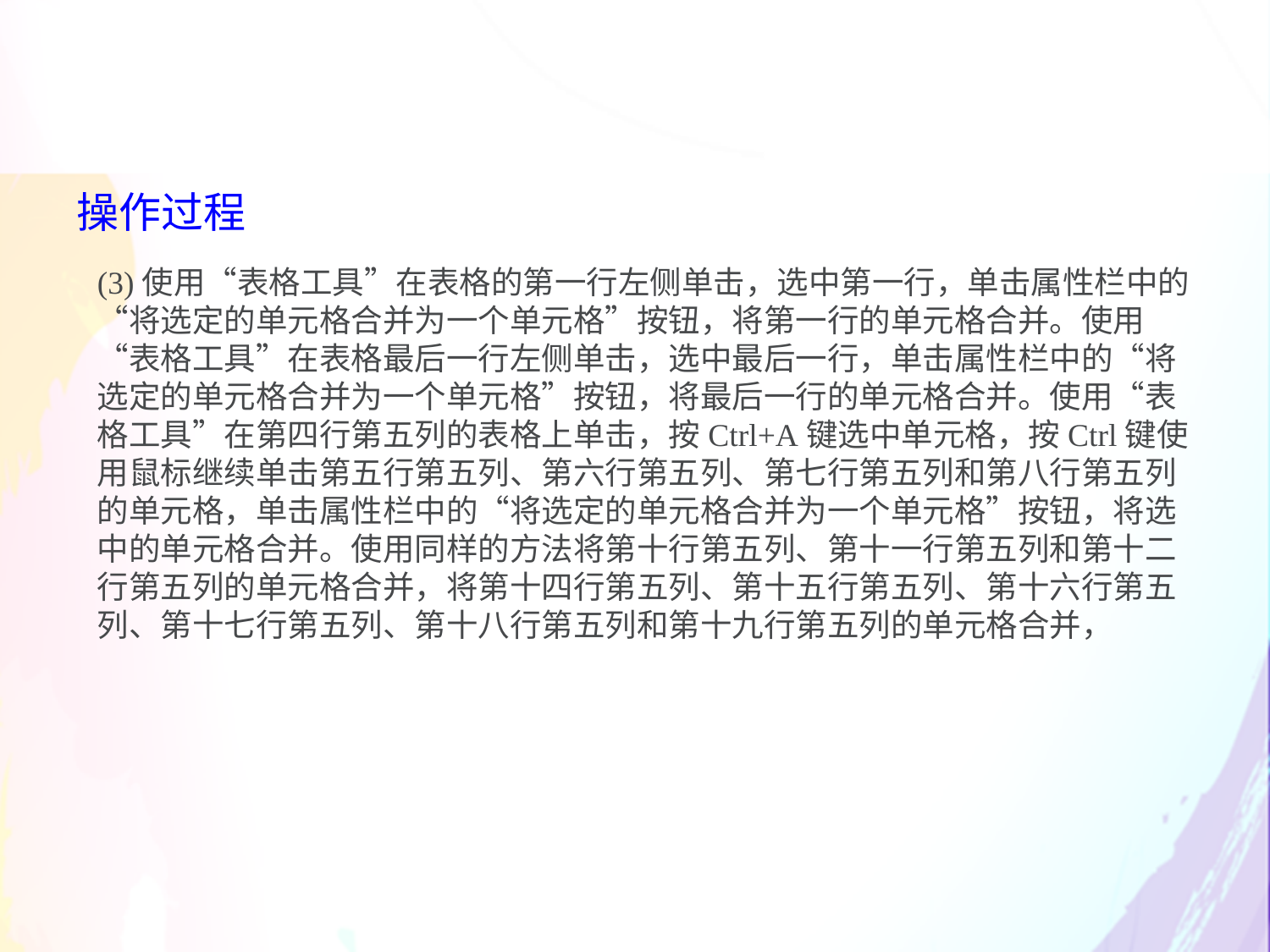

# 操作过程
(3)使用“表格工具”在表格的第一行左侧单击，选中第一行，单击属性栏中的“将选定的单元格合并为一个单元格”按钮，将第一行的单元格合并。使用“表格工具”在表格最后一行左侧单击，选中最后一行，单击属性栏中的“将选定的单元格合并为一个单元格”按钮，将最后一行的单元格合并。使用“表格工具”在第四行第五列的表格上单击，按Ctrl+A键选中单元格，按Ctrl键使用鼠标继续单击第五行第五列、第六行第五列、第七行第五列和第八行第五列的单元格，单击属性栏中的“将选定的单元格合并为一个单元格”按钮，将选中的单元格合并。使用同样的方法将第十行第五列、第十一行第五列和第十二行第五列的单元格合并，将第十四行第五列、第十五行第五列、第十六行第五列、第十七行第五列、第十八行第五列和第十九行第五列的单元格合并，